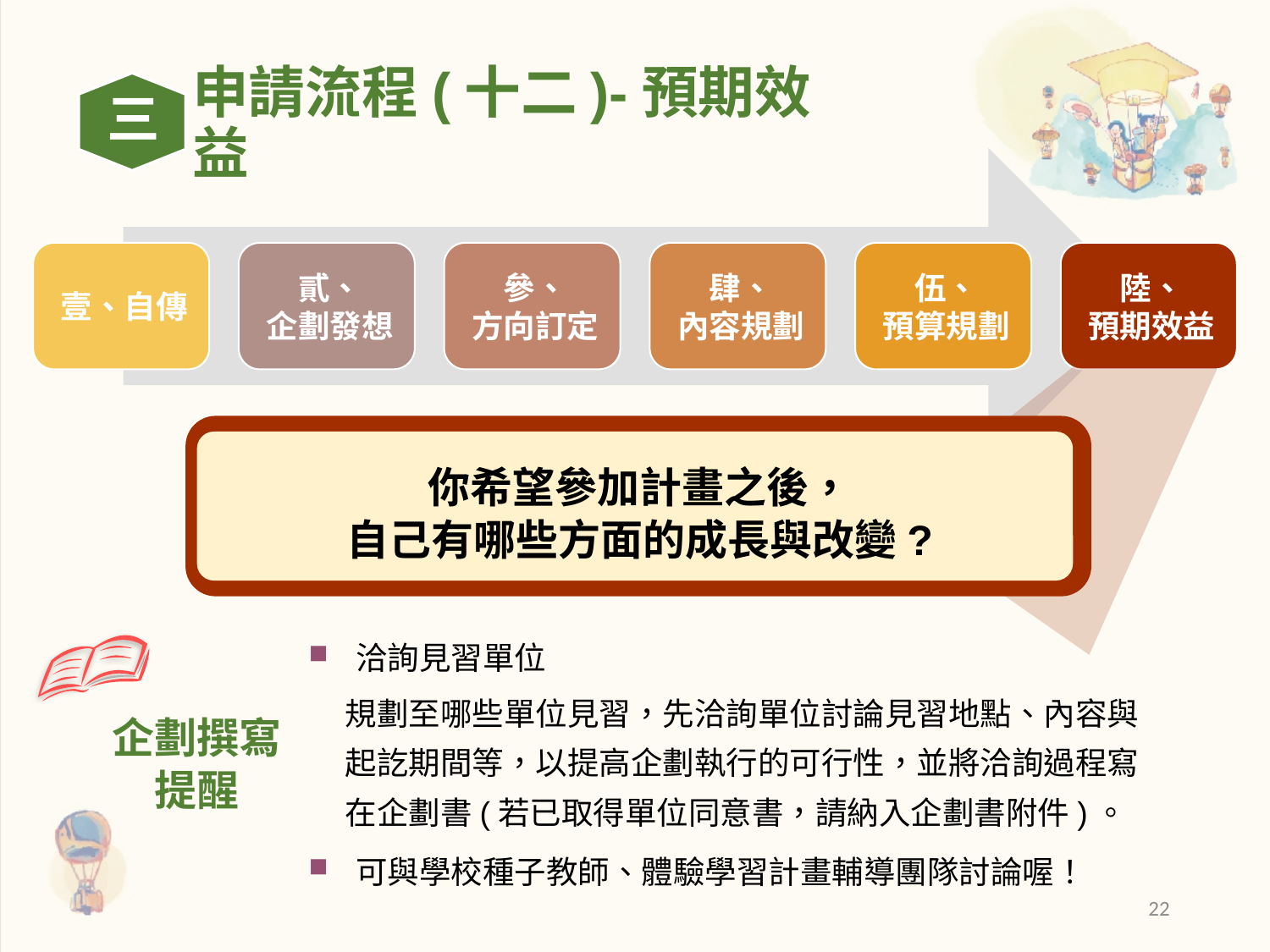

三
申請流程(十二)-預期效益
壹、自傳
貳、
企劃發想
參、
方向訂定
肆、
內容規劃
伍、
預算規劃
陸、
預期效益

你希望參加計畫之後，
自己有哪些方面的成長與改變?
洽詢見習單位
規劃至哪些單位見習，先洽詢單位討論見習地點、內容與起訖期間等，以提高企劃執行的可行性，並將洽詢過程寫在企劃書(若已取得單位同意書，請納入企劃書附件)。
可與學校種子教師、體驗學習計畫輔導團隊討論喔！

企劃撰寫提醒
22